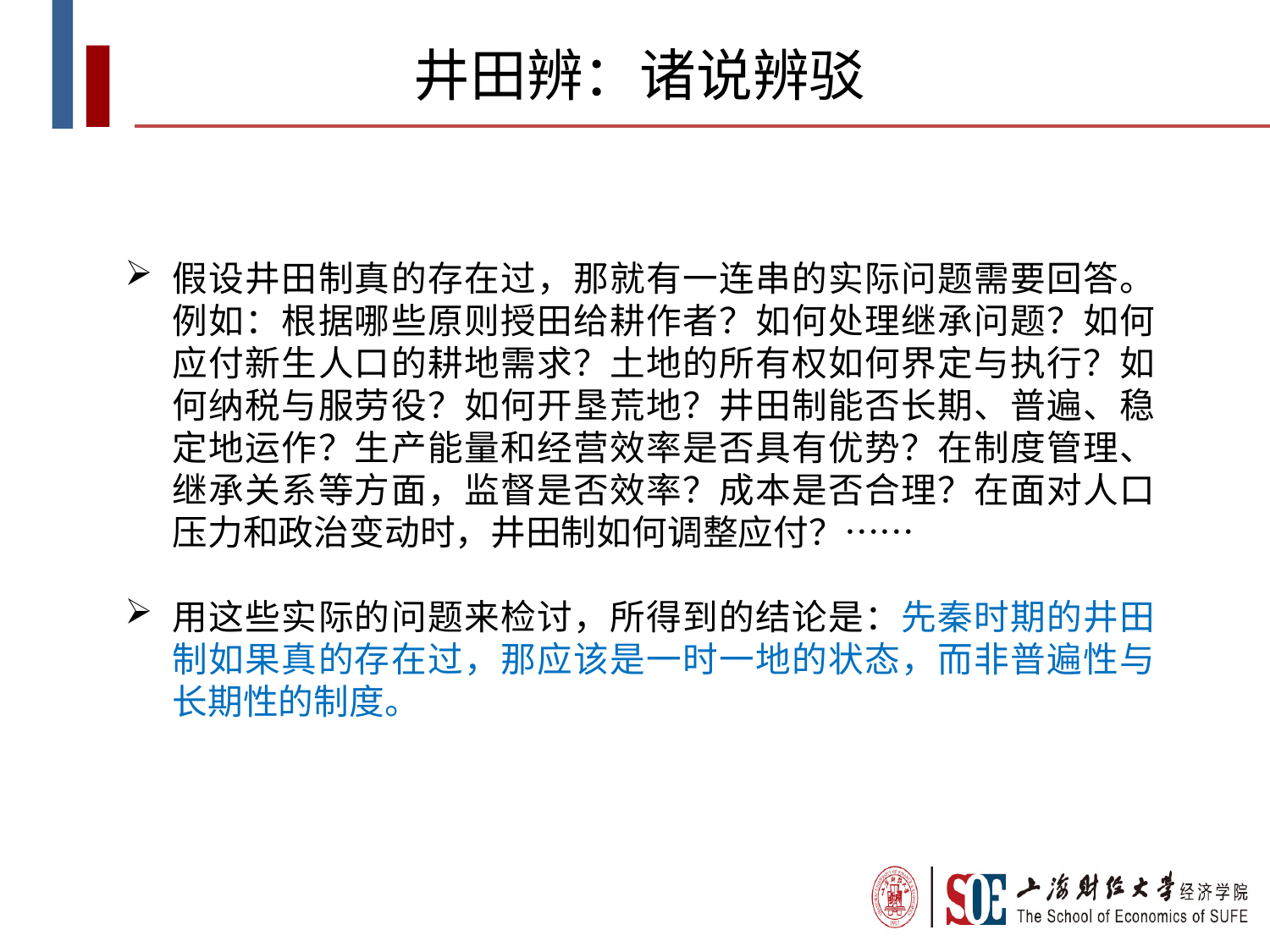

井田辨：诸说辨驳
假设井田制真的存在过，那就有一连串的实际问题需要回答。例如：根据哪些原则授田给耕作者？如何处理继承问题？如何应付新生人口的耕地需求？土地的所有权如何界定与执行？如何纳税与服劳役？如何开垦荒地？井田制能否长期、普遍、稳定地运作？生产能量和经营效率是否具有优势？在制度管理、继承关系等方面，监督是否效率？成本是否合理？在面对人口压力和政治变动时，井田制如何调整应付？……

用这些实际的问题来检讨，所得到的结论是：先秦时期的井田制如果真的存在过，那应该是一时一地的状态，而非普遍性与长期性的制度。